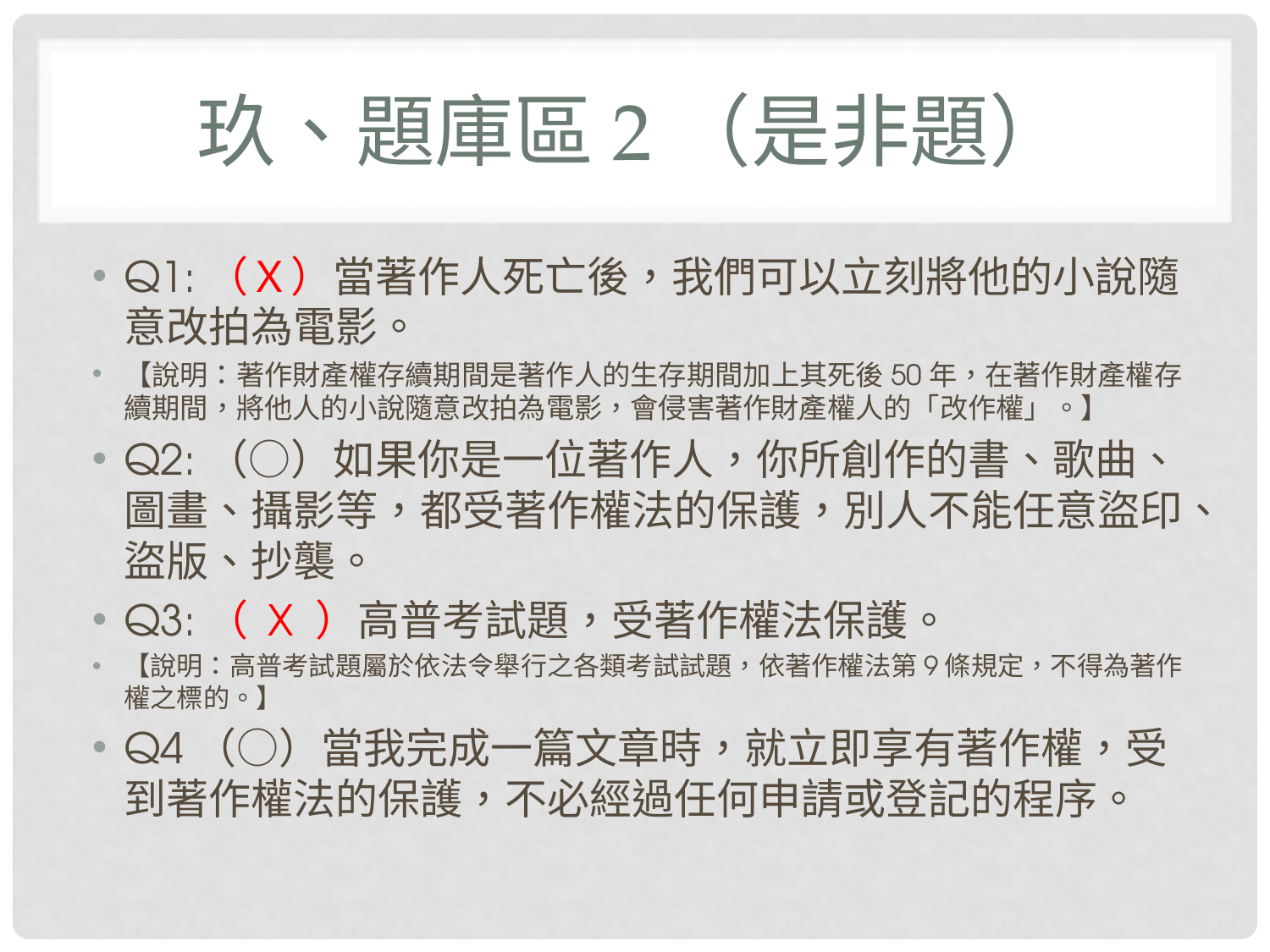

# 玖、題庫區2（是非題）
Q1:（Ｘ）當著作人死亡後，我們可以立刻將他的小說隨意改拍為電影。
【說明：著作財產權存續期間是著作人的生存期間加上其死後50年，在著作財產權存續期間，將他人的小說隨意改拍為電影，會侵害著作財產權人的「改作權」。】
Q2:（○）如果你是一位著作人，你所創作的書、歌曲、圖畫、攝影等，都受著作權法的保護，別人不能任意盜印、盜版、抄襲。
Q3:（ X ）高普考試題，受著作權法保護。
【說明：高普考試題屬於依法令舉行之各類考試試題，依著作權法第9條規定，不得為著作權之標的。】
Q4（○）當我完成一篇文章時，就立即享有著作權，受到著作權法的保護，不必經過任何申請或登記的程序。